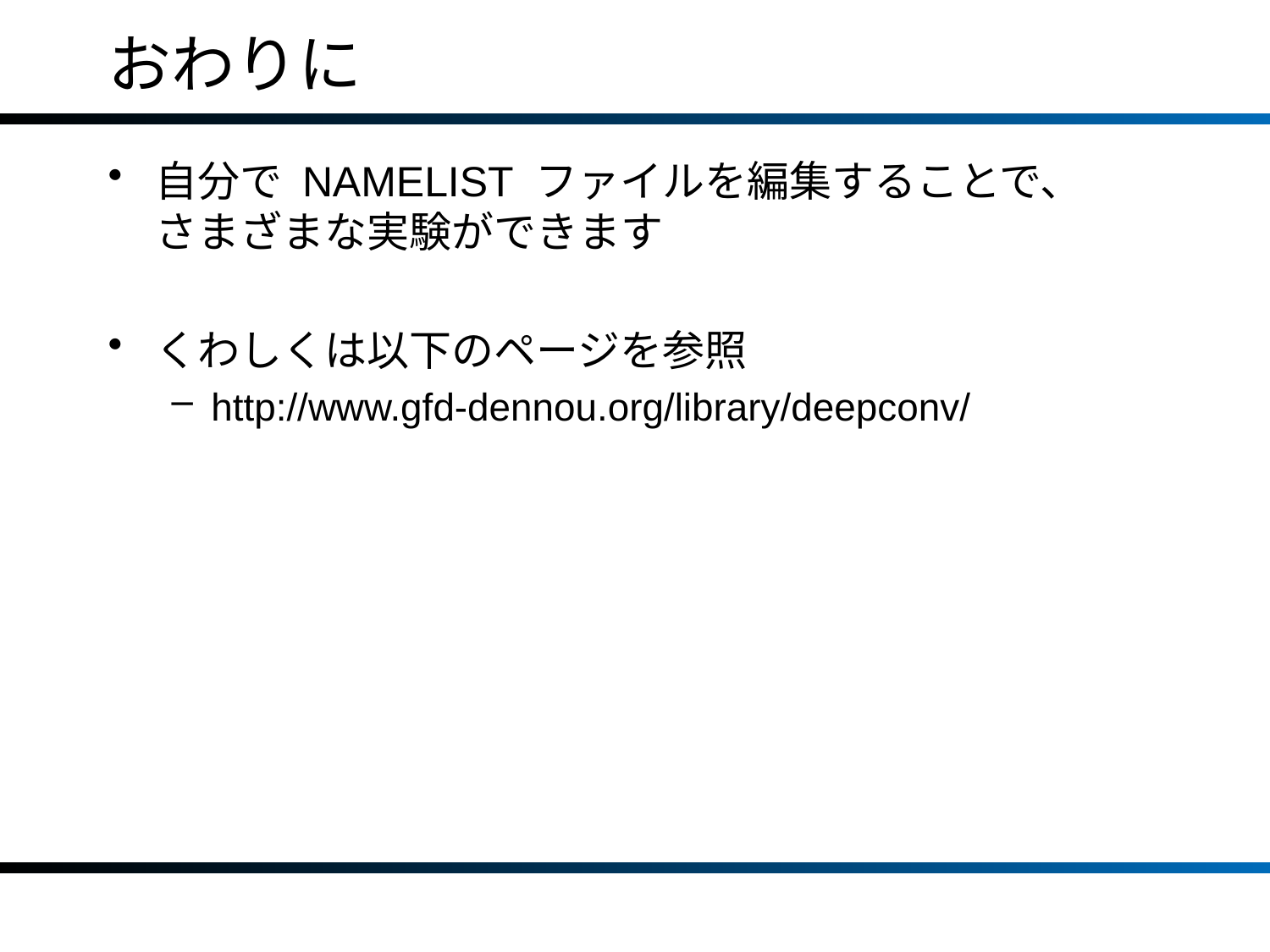

# おわりに
自分で NAMELIST ファイルを編集することで、
さまざまな実験ができます

くわしくは以下のページを参照
http://www.gfd-dennou.org/library/deepconv/